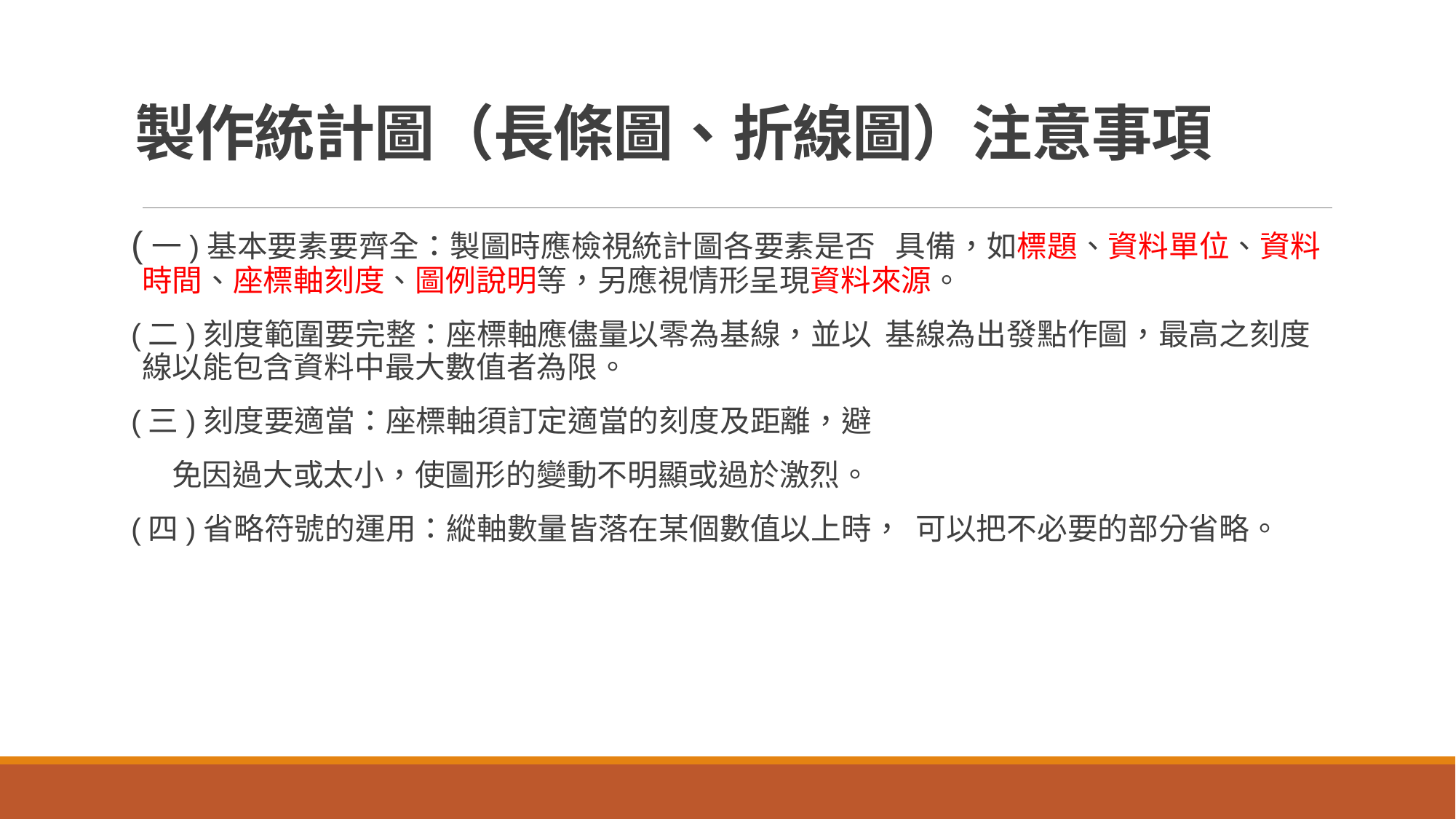

# 製作統計圖（長條圖、折線圖）注意事項
(一)基本要素要齊全：製圖時應檢視統計圖各要素是否   具備，如標題、資料單位、資料時間、座標軸刻度、圖例說明等，另應視情形呈現資料來源。
(二)刻度範圍要完整：座標軸應儘量以零為基線，並以  基線為出發點作圖，最高之刻度線以能包含資料中最大數值者為限。
(三)刻度要適當：座標軸須訂定適當的刻度及距離，避
     免因過大或太小，使圖形的變動不明顯或過於激烈。
(四)省略符號的運用：縱軸數量皆落在某個數值以上時，  可以把不必要的部分省略。